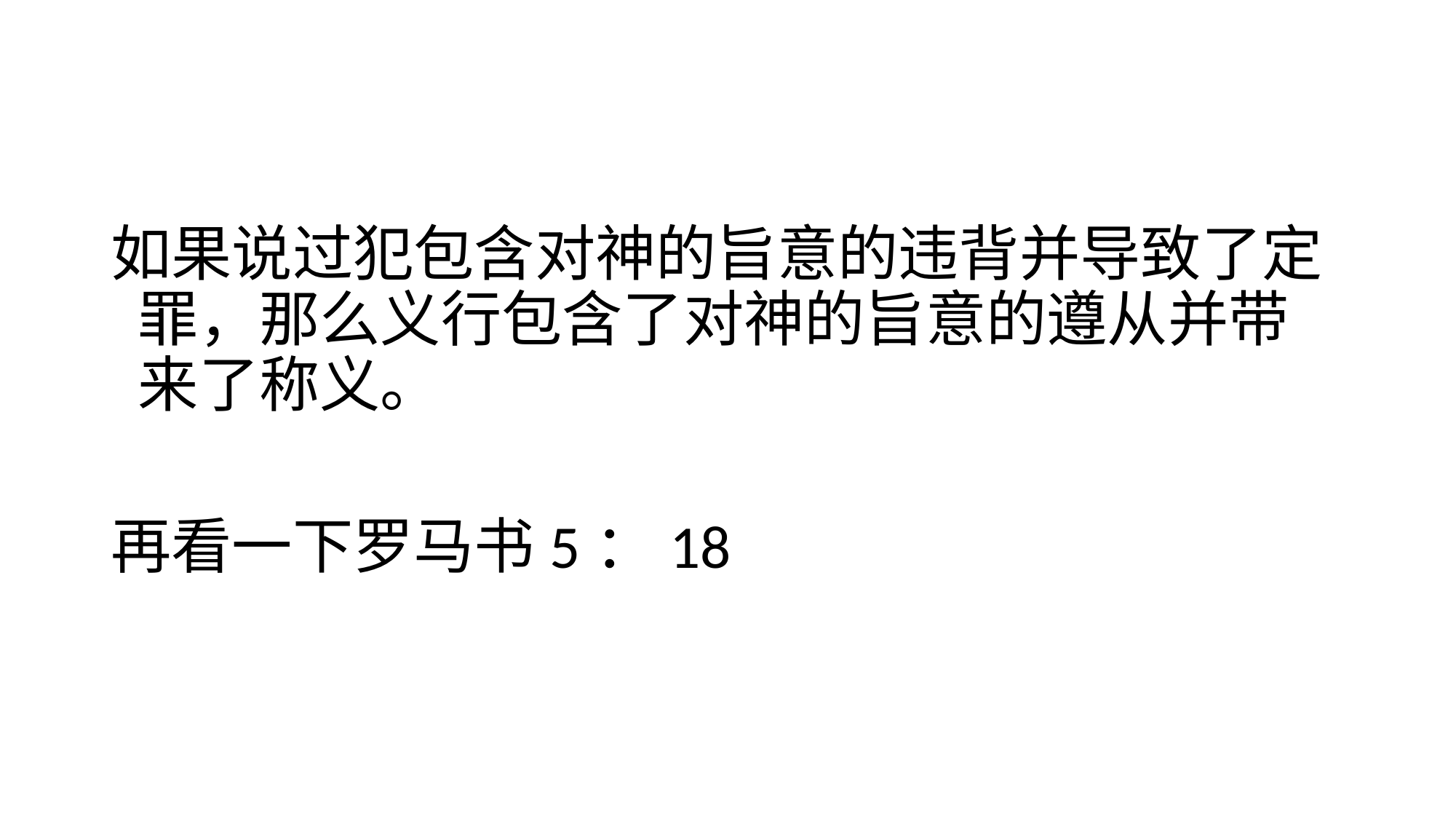

#
如果说过犯包含对神的旨意的违背并导致了定罪，那么义行包含了对神的旨意的遵从并带来了称义。

再看一下罗马书5：18